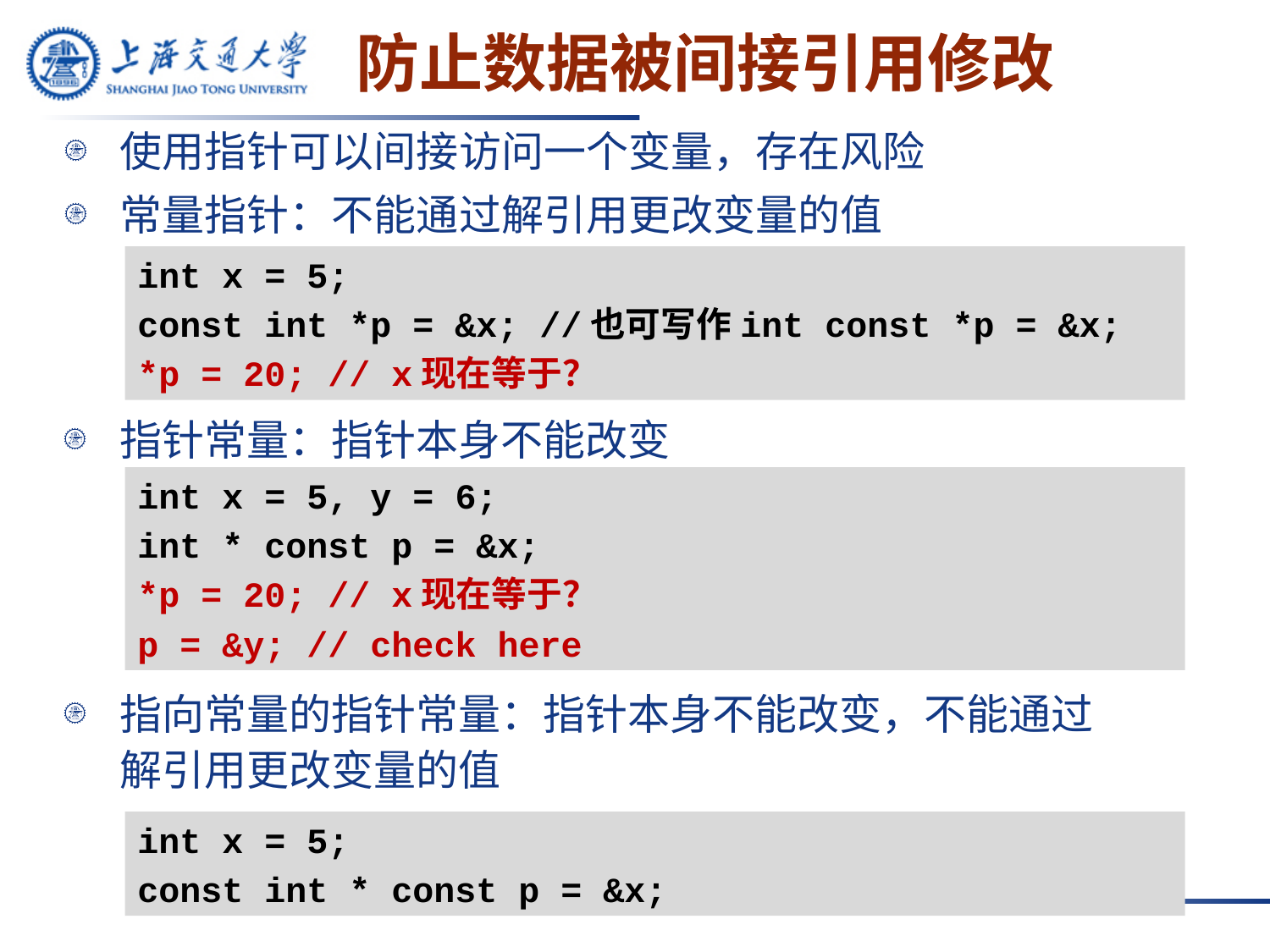

# 防止数据被间接引用修改
使用指针可以间接访问一个变量，存在风险
常量指针：不能通过解引用更改变量的值
int x = 5;
const int *p = &x; //也可写作int const *p = &x;
*p = 20; // x现在等于？
指针常量：指针本身不能改变
int x = 5, y = 6;
int * const p = &x;
*p = 20; // x现在等于？
p = &y; // check here
指向常量的指针常量：指针本身不能改变，不能通过解引用更改变量的值
int x = 5;
const int * const p = &x;